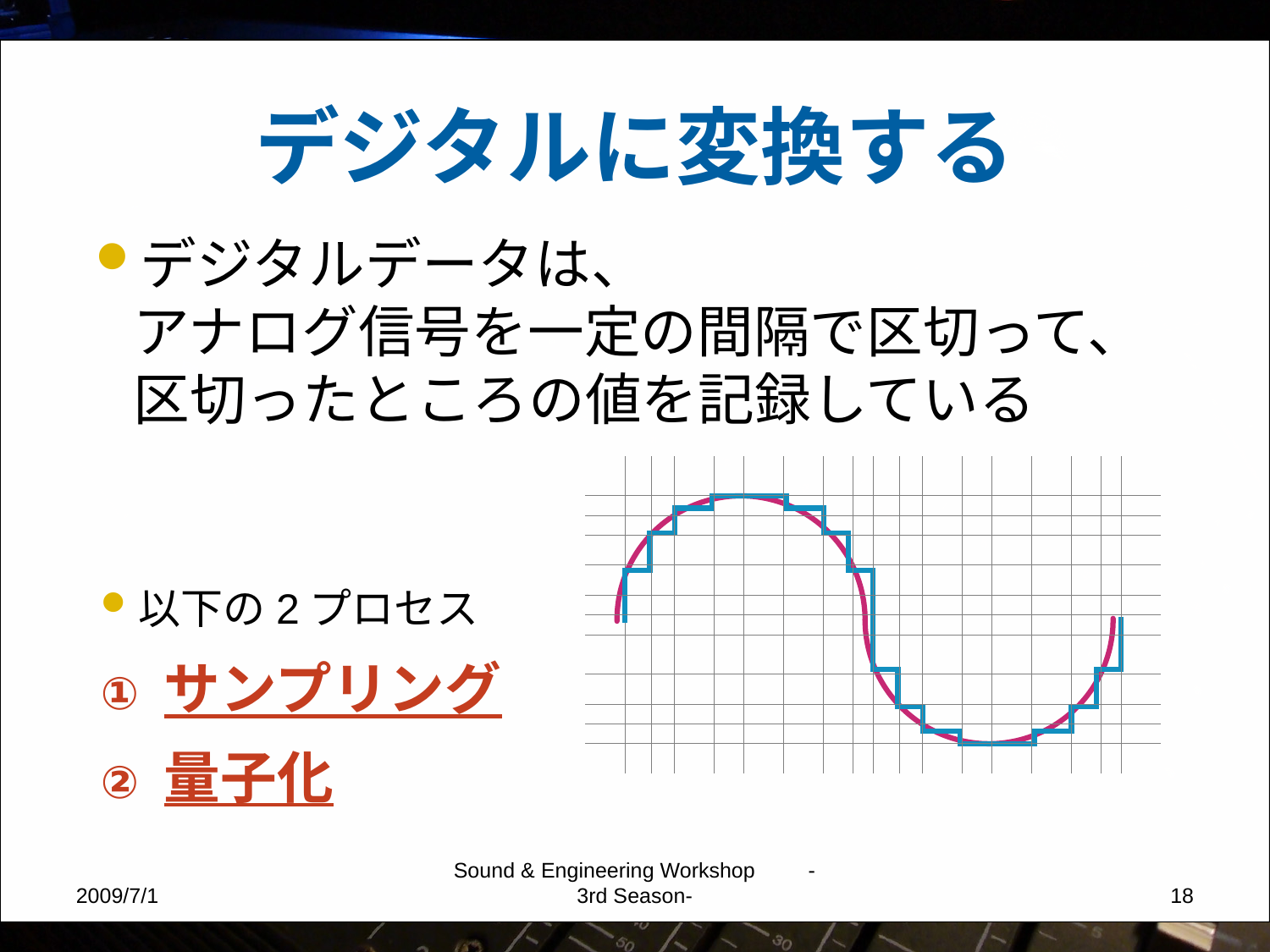

# デジタルに変換する
デジタルデータは、
アナログ信号を一定の間隔で区切って、
区切ったところの値を記録している

以下の2プロセス
サンプリング
量子化

2009/7/1
Sound & Engineering Workshop         -3rd Season-
18